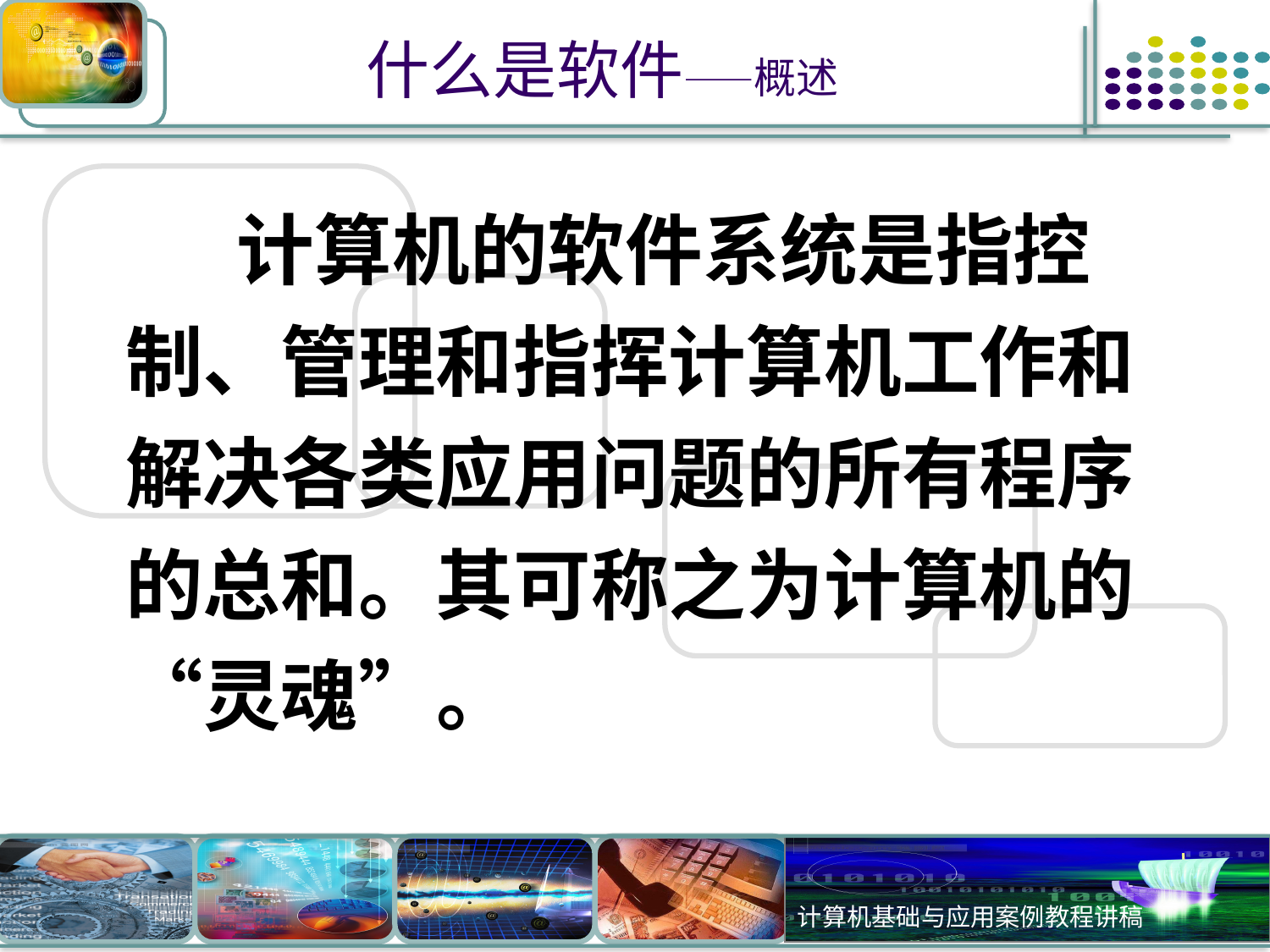

# 什么是软件——概述
        计算机的软件系统是指控制、管理和指挥计算机工作和解决各类应用问题的所有程序的总和。其可称之为计算机的“灵魂”。